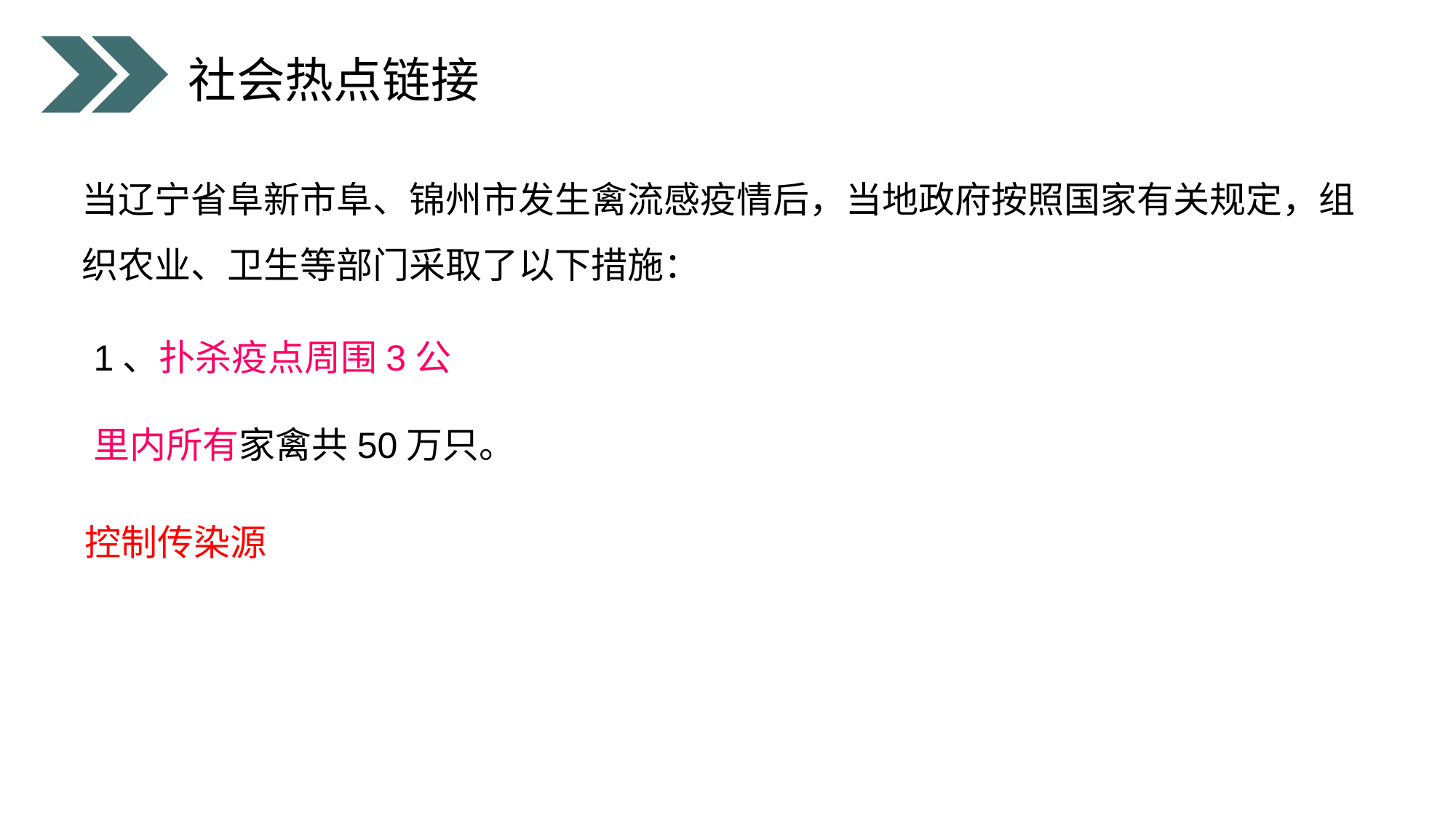

社会热点链接
当辽宁省阜新市阜、锦州市发生禽流感疫情后，当地政府按照国家有关规定，组织农业、卫生等部门采取了以下措施：
1、扑杀疫点周围3公里内所有家禽共50万只。
控制传染源